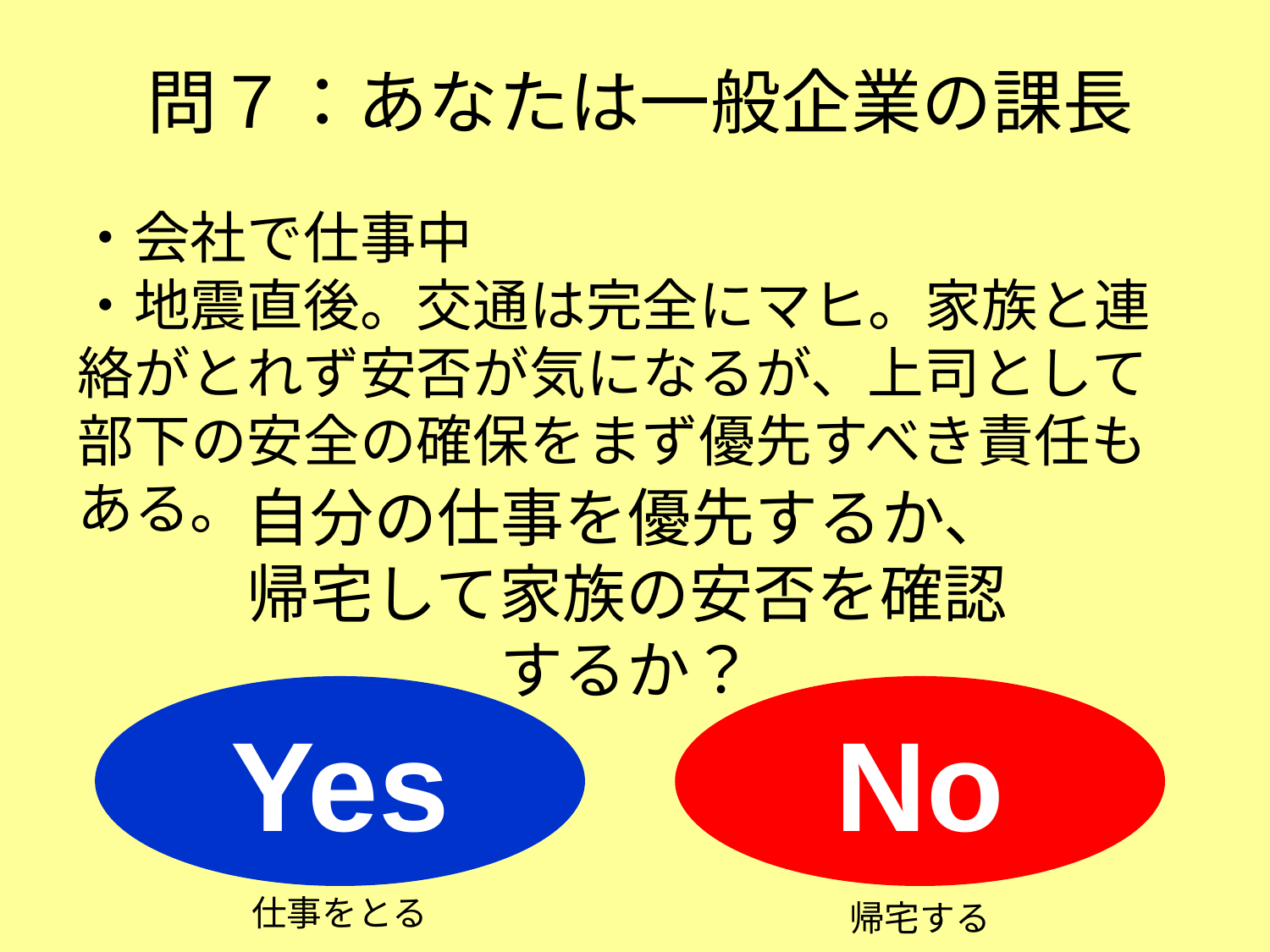

問７：あなたは一般企業の課長
・会社で仕事中
・地震直後。交通は完全にマヒ。家族と連絡がとれず安否が気になるが、上司として部下の安全の確保をまず優先すべき責任もある。
自分の仕事を優先するか、帰宅して家族の安否を確認するか？
Yes
No
仕事をとる
帰宅する